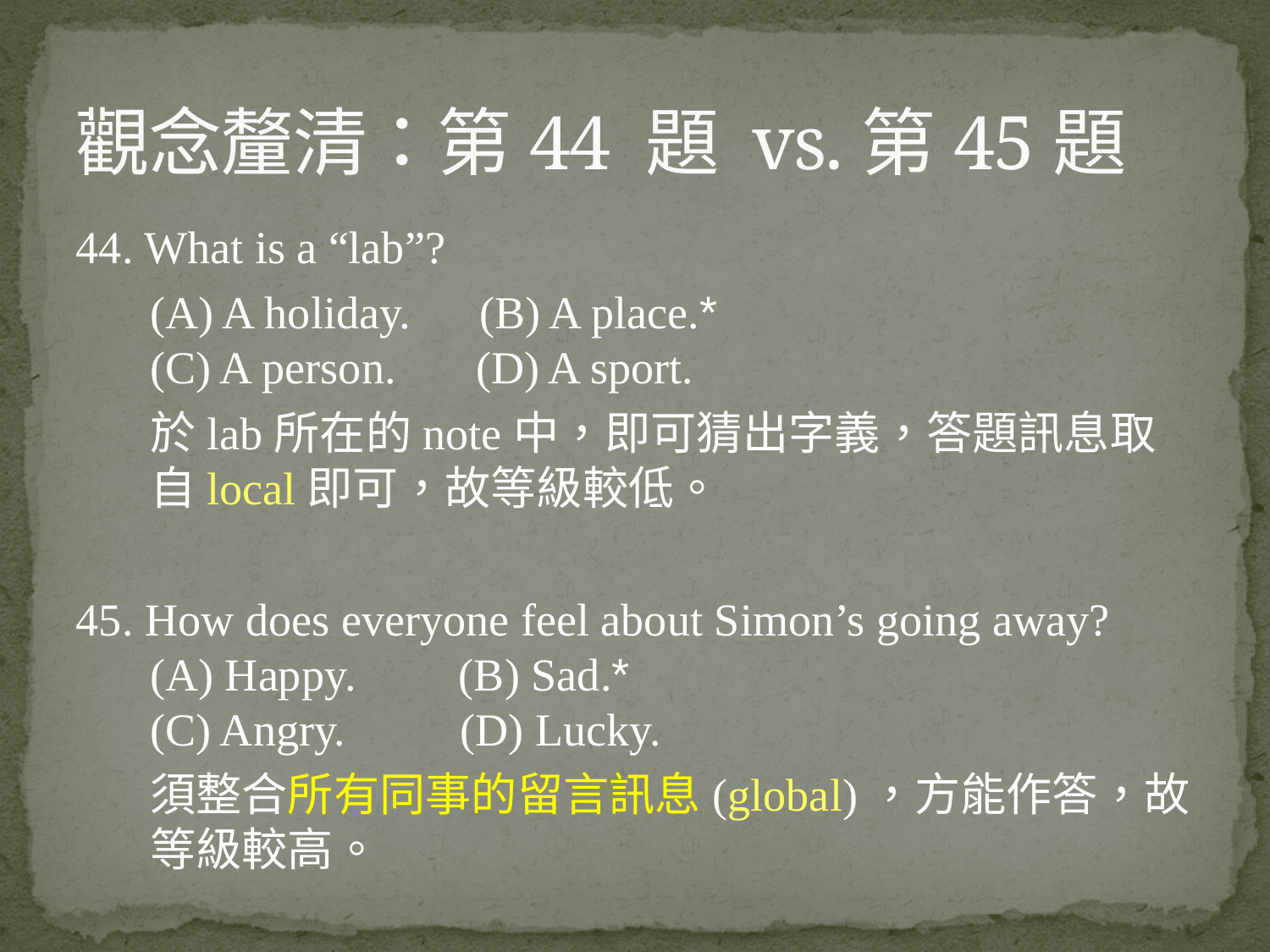

# 觀念釐清：第44 題 vs.第45題
44. What is a “lab”?
(A) A holiday.      (B) A place.*
(C) A person.       (D) A sport.
於lab所在的note中，即可猜出字義，答題訊息取自local即可，故等級較低。

45. How does everyone feel about Simon’s going away?
(A) Happy.         (B) Sad.*
(C) Angry.          (D) Lucky.
須整合所有同事的留言訊息(global)，方能作答，故等級較高。